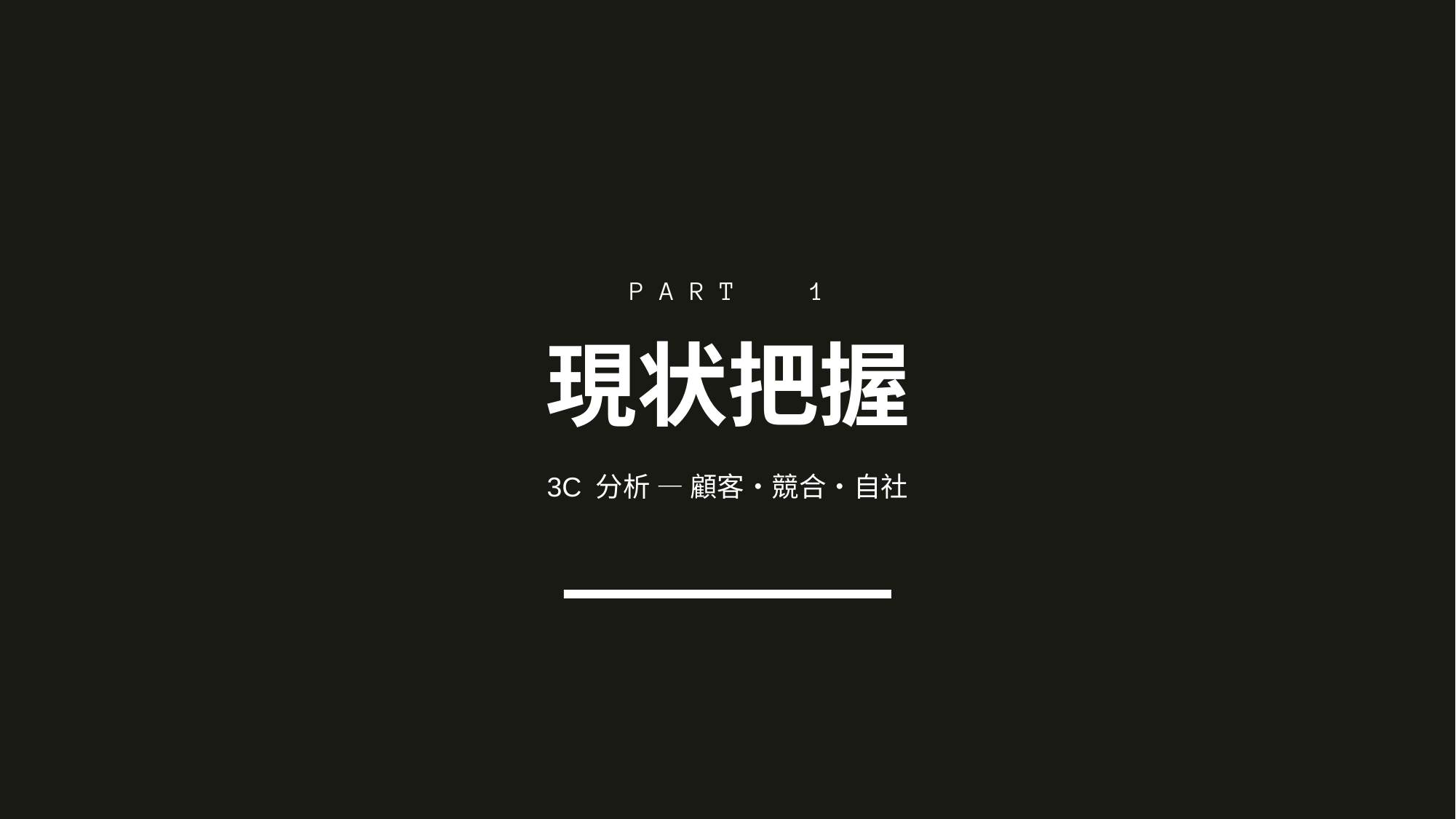

PART  1
現状把握
3C 分析 — 顧客・競合・自社